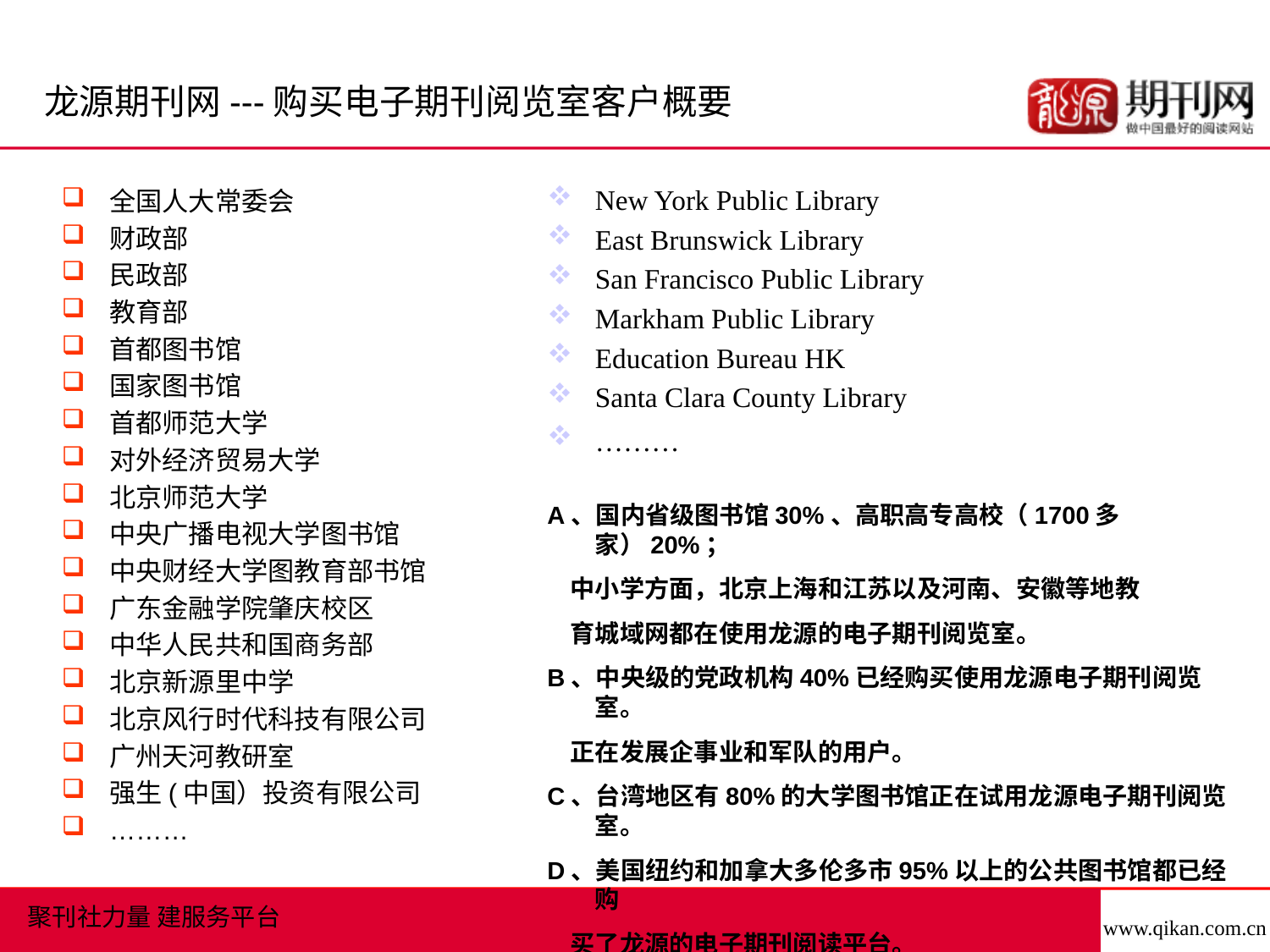

龙源期刊网---购买电子期刊阅览室客户概要
New York Public Library
East Brunswick Library
San Francisco Public Library
Markham Public Library
Education Bureau HK
Santa Clara County Library
………

A、国内省级图书馆30%、高职高专高校（1700多家）20%；
   中小学方面，北京上海和江苏以及河南、安徽等地教
   育城域网都在使用龙源的电子期刊阅览室。
B、中央级的党政机构40%已经购买使用龙源电子期刊阅览室。
   正在发展企事业和军队的用户。
C、台湾地区有80%的大学图书馆正在试用龙源电子期刊阅览室。
D、美国纽约和加拿大多伦多市95%以上的公共图书馆都已经购
   买了龙源的电子期刊阅读平台。
全国人大常委会
财政部
民政部
教育部
首都图书馆
国家图书馆
首都师范大学
对外经济贸易大学
北京师范大学
中央广播电视大学图书馆
中央财经大学图教育部书馆
广东金融学院肇庆校区
中华人民共和国商务部
北京新源里中学
北京风行时代科技有限公司
广州天河教研室
强生(中国）投资有限公司
………